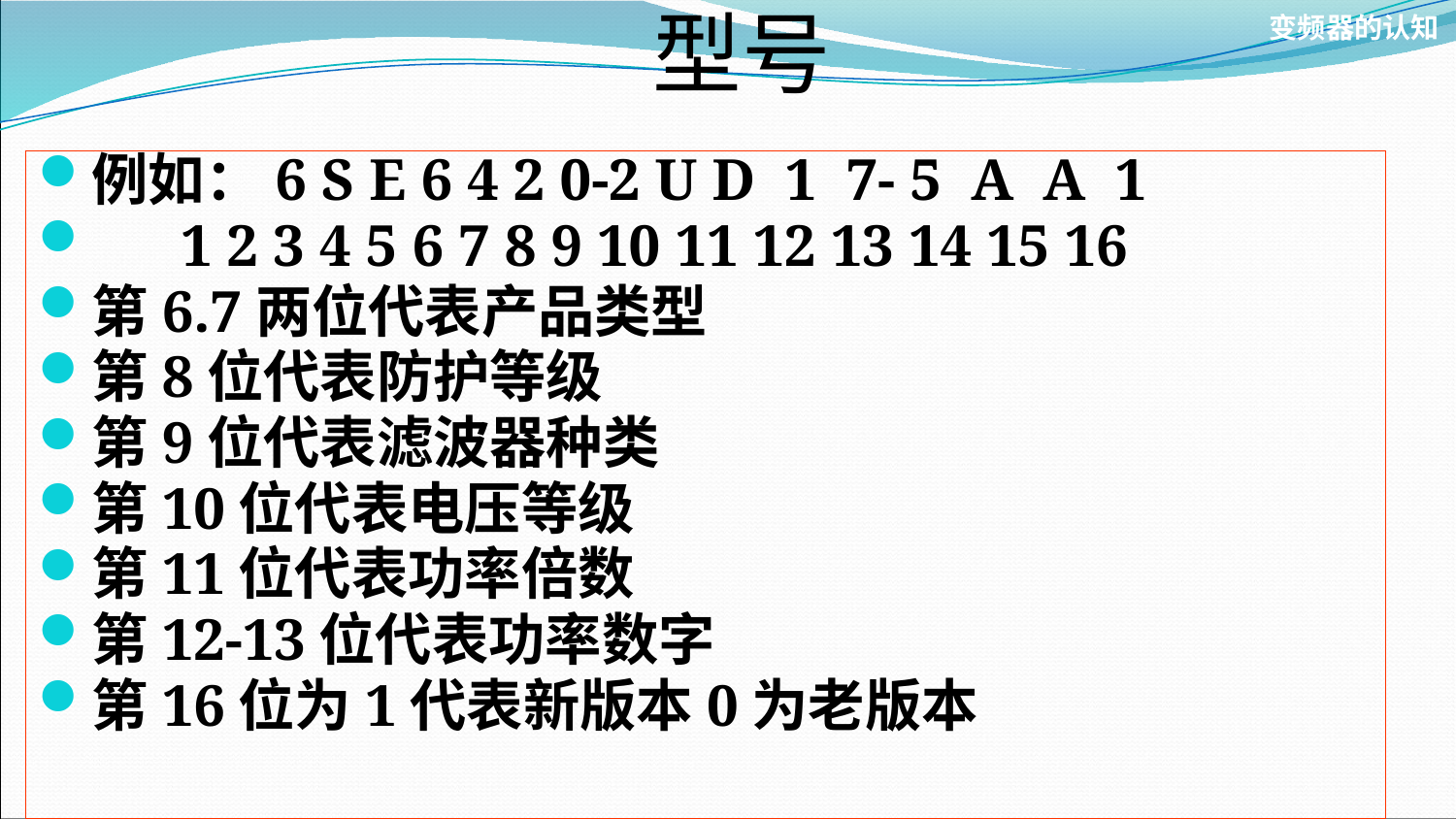

变频器的认知
型号
例如：6 S E 6 4 2 0-2 U D  1  7- 5  A  A  1
      1 2 3 4 5 6 7 8 9 10 11 12 13 14 15 16
第6.7两位代表产品类型
第8位代表防护等级
第9位代表滤波器种类
第10位代表电压等级
第11位代表功率倍数
第12-13位代表功率数字
第16位为1代表新版本0为老版本